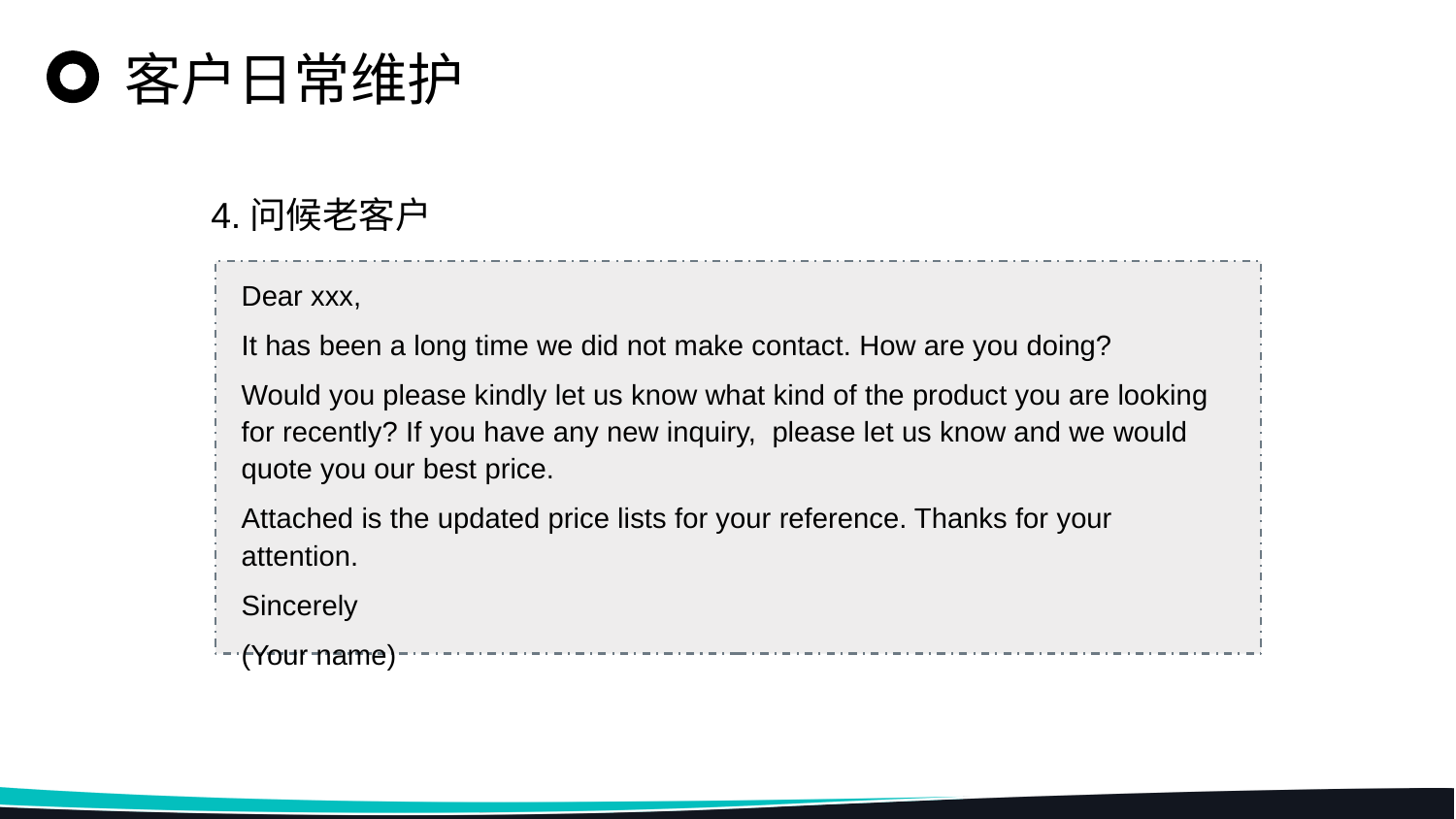

客户日常维护
4.问候老客户

Dear xxx,
It has been a long time we did not make contact. How are you doing?
Would you please kindly let us know what kind of the product you are looking for recently? If you have any new inquiry,  please let us know and we would quote you our best price.
Attached is the updated price lists for your reference. Thanks for your attention.
Sincerely
(Your name)